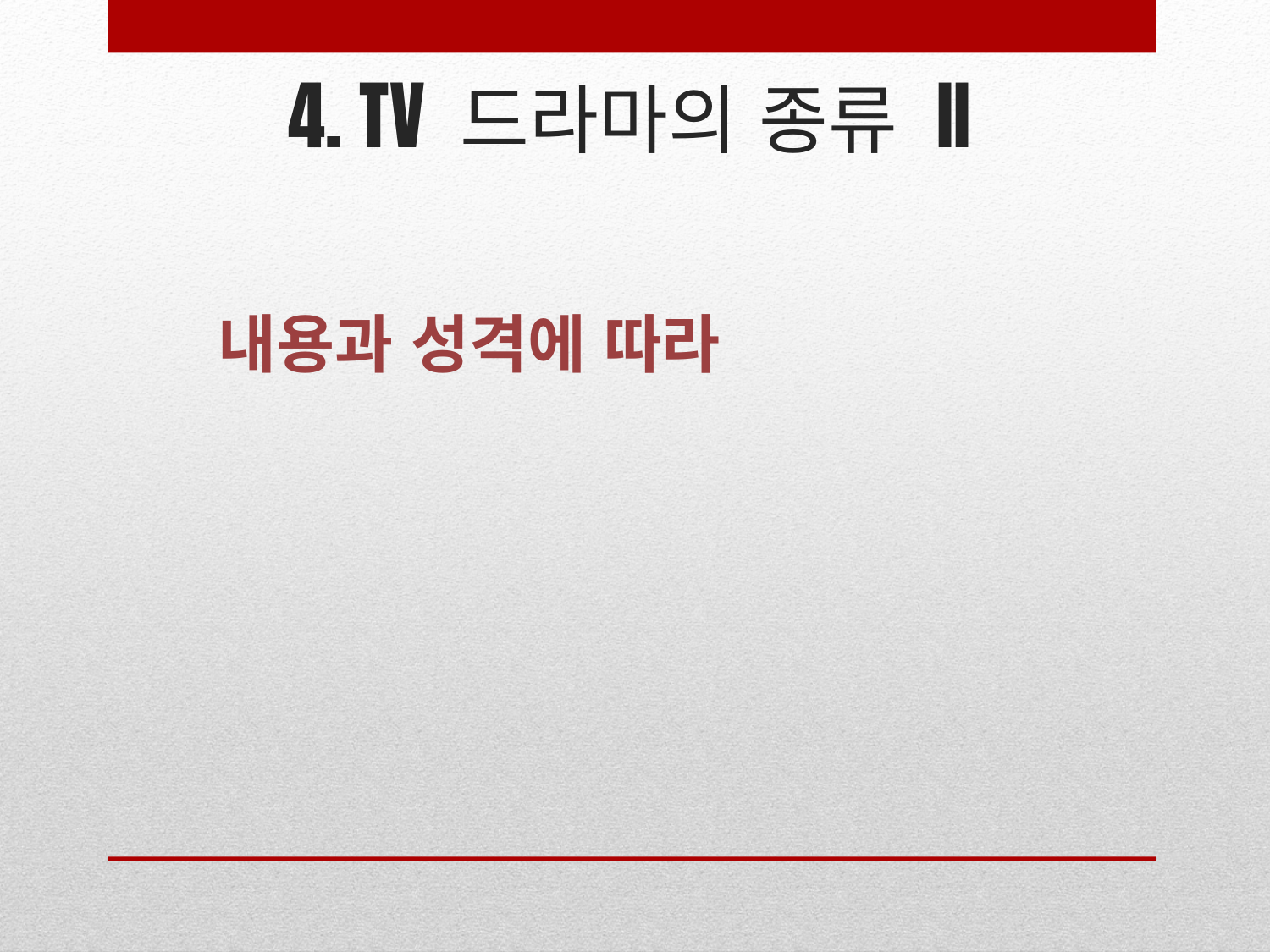

# 4. TV 드라마의 종류 II
내용과 성격에 따라